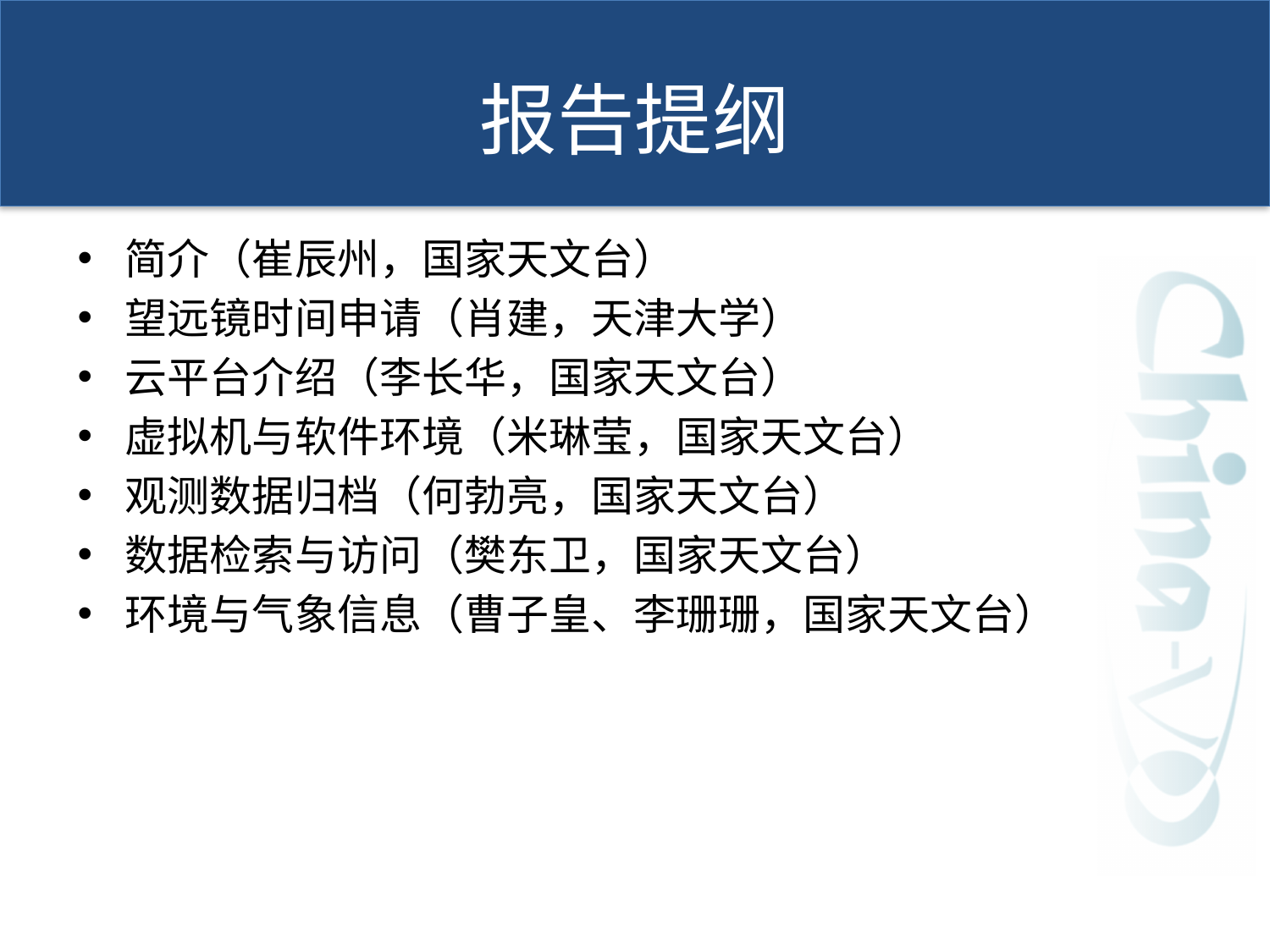

# 报告提纲
简介（崔辰州，国家天文台）
望远镜时间申请（肖建，天津大学）
云平台介绍（李长华，国家天文台）
虚拟机与软件环境（米琳莹，国家天文台）
观测数据归档（何勃亮，国家天文台）
数据检索与访问（樊东卫，国家天文台）
环境与气象信息（曹子皇、李珊珊，国家天文台）